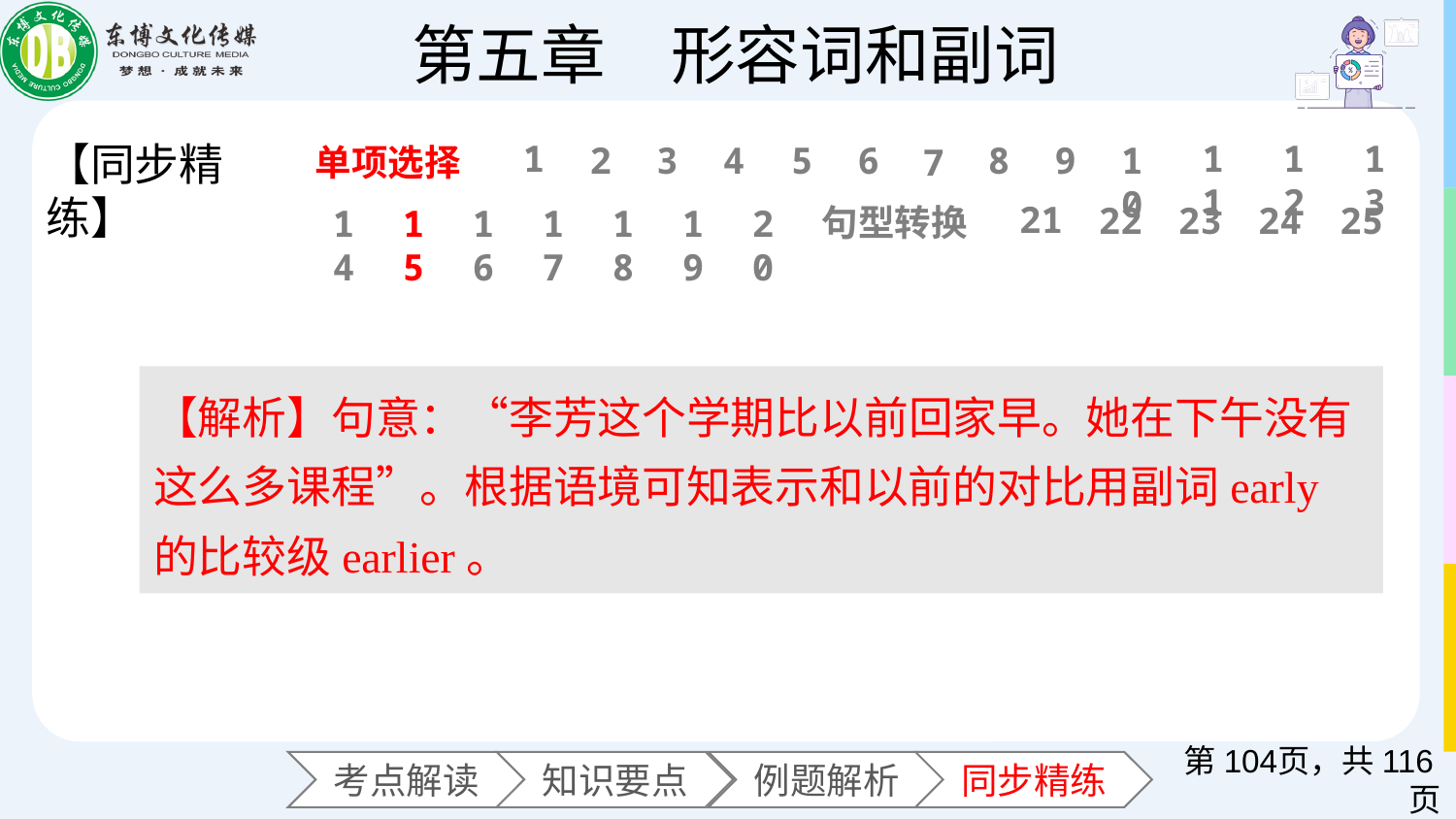

11
12
13
1
【同步精练】
6
2
3
4
5
8
9
10
7
单项选择
21
22
23
24
25
句型转换
14
15
16
17
18
19
20
【解析】句意：“李芳这个学期比以前回家早。她在下午没有这么多课程”。根据语境可知表示和以前的对比用副词early的比较级earlier。
第104页，共116页